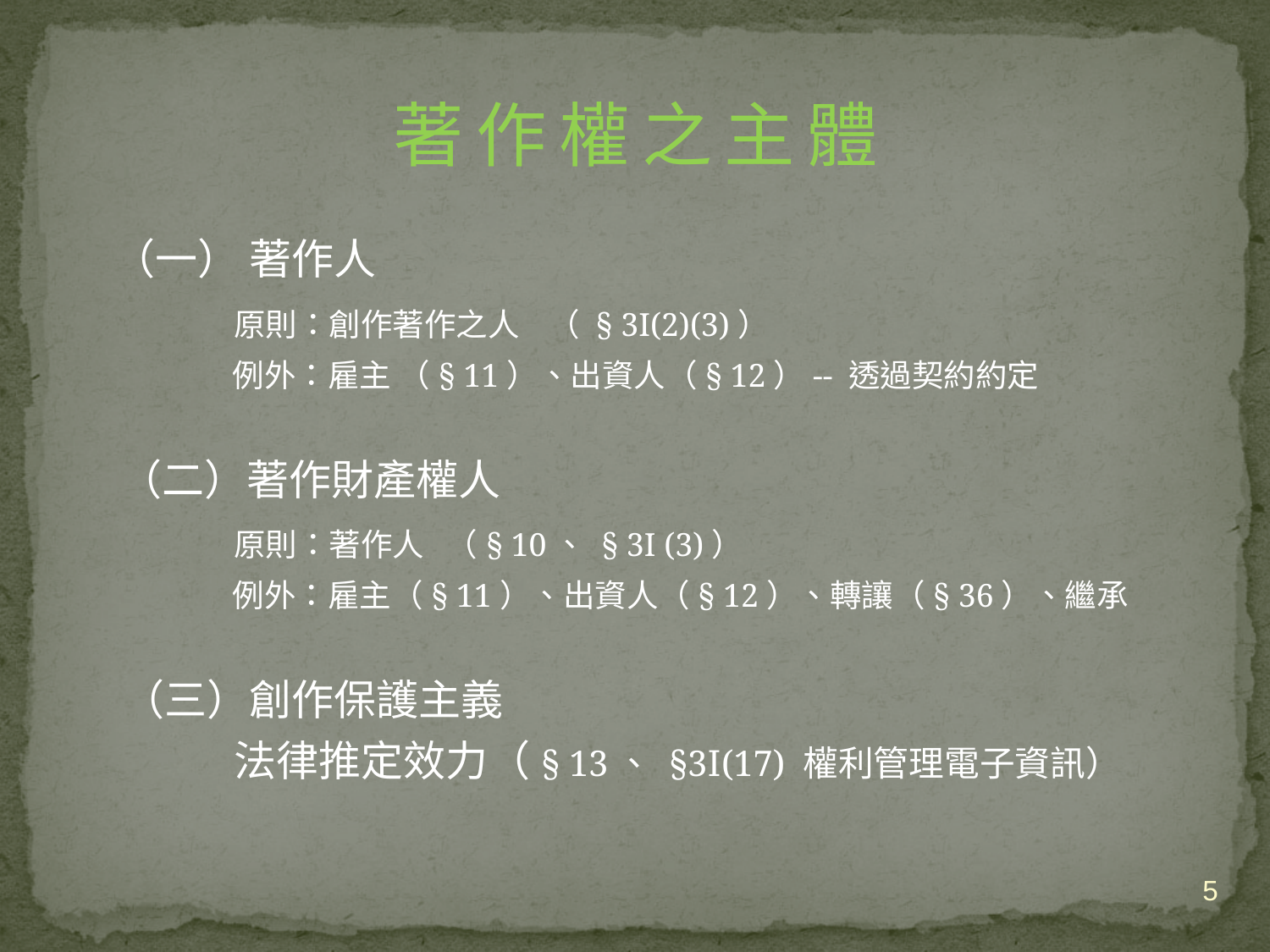

# 著 作 權 之 主 體
  （一） 著作人
               原則：創作著作之人    （ § 3I(2)(3)）
                    例外：雇主 （§ 11）、出資人（§ 12）-- 透過契約約定

   （二）著作財產權人
               原則：著作人   （§ 10、 § 3I (3)）
                    例外：雇主（§ 11）、出資人（§ 12）、轉讓（§ 36）、繼承

    （三）創作保護主義
               法律推定效力（§ 13、 §3Ⅰ(17) 權利管理電子資訊）

5